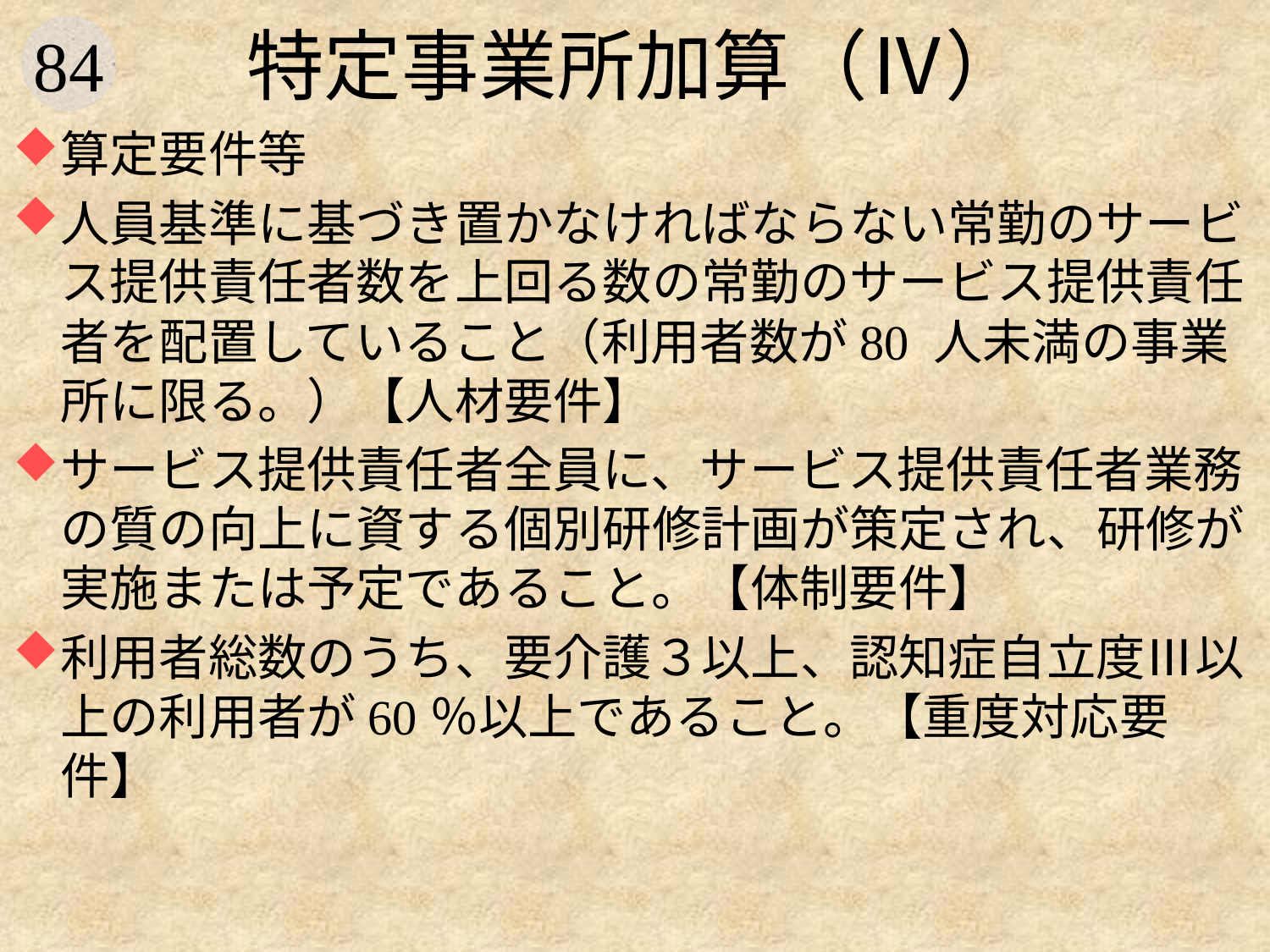

# 特定事業所加算（Ⅳ）
算定要件等
人員基準に基づき置かなければならない常勤のサービス提供責任者数を上回る数の常勤のサービス提供責任者を配置していること（利用者数が80 人未満の事業所に限る。）【人材要件】
サービス提供責任者全員に、サービス提供責任者業務の質の向上に資する個別研修計画が策定され、研修が実施または予定であること。【体制要件】
利用者総数のうち、要介護３以上、認知症自立度Ⅲ以上の利用者が60％以上であること。【重度対応要件】